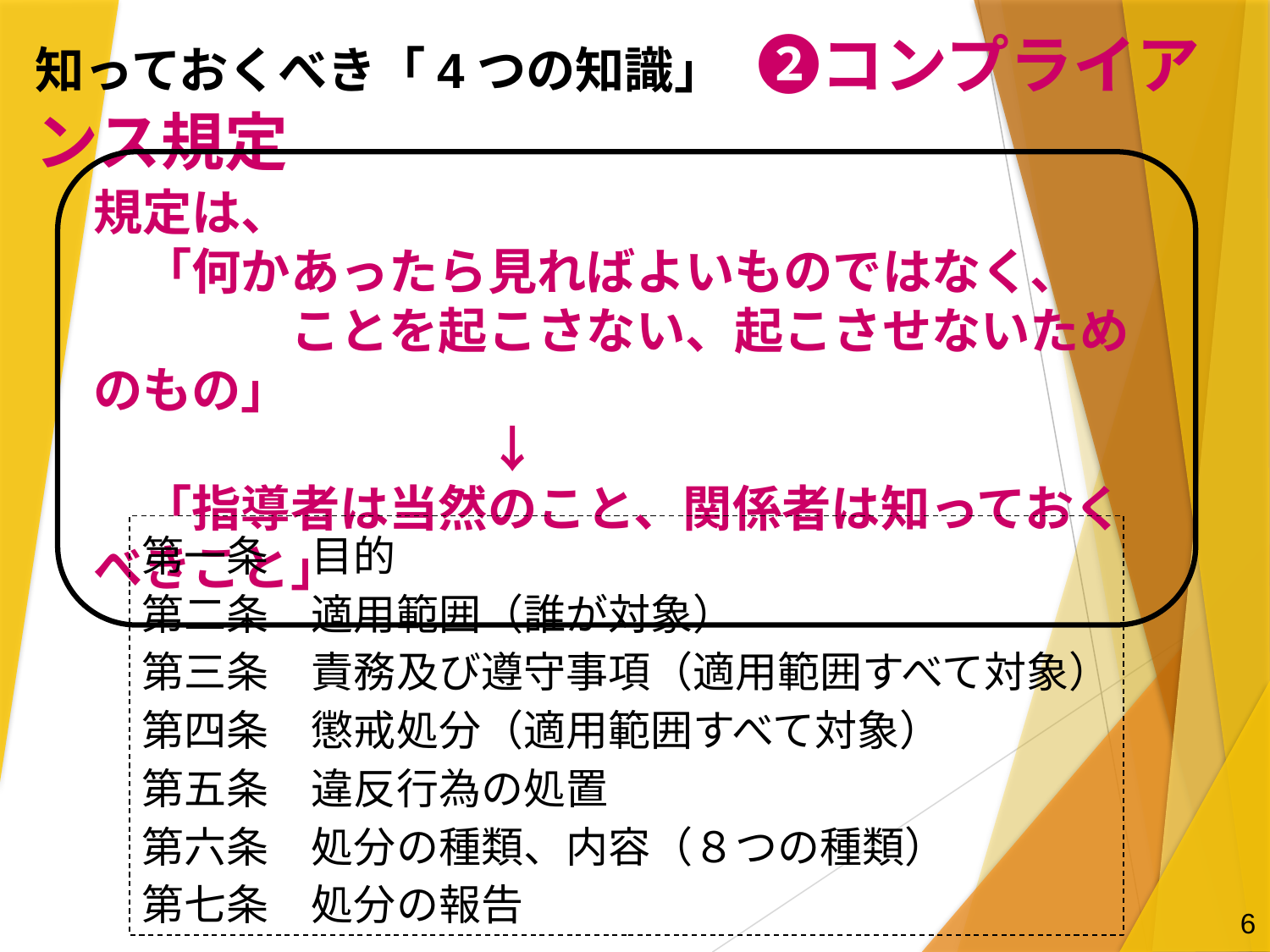

知っておくべき「4つの知識」   ➋コンプライアンス規定
規定は、
　「何かあったら見ればよいものではなく、
　　　　ことを起こさない、起こさせないためのもの」
　　　　　　　　↓
　「指導者は当然のこと、関係者は知っておくべきこと」
第一条　目的
第二条　適用範囲（誰が対象）
第三条　責務及び遵守事項（適用範囲すべて対象）
第四条　懲戒処分（適用範囲すべて対象）
第五条　違反行為の処置
第六条　処分の種類、内容（８つの種類）
第七条　処分の報告
6